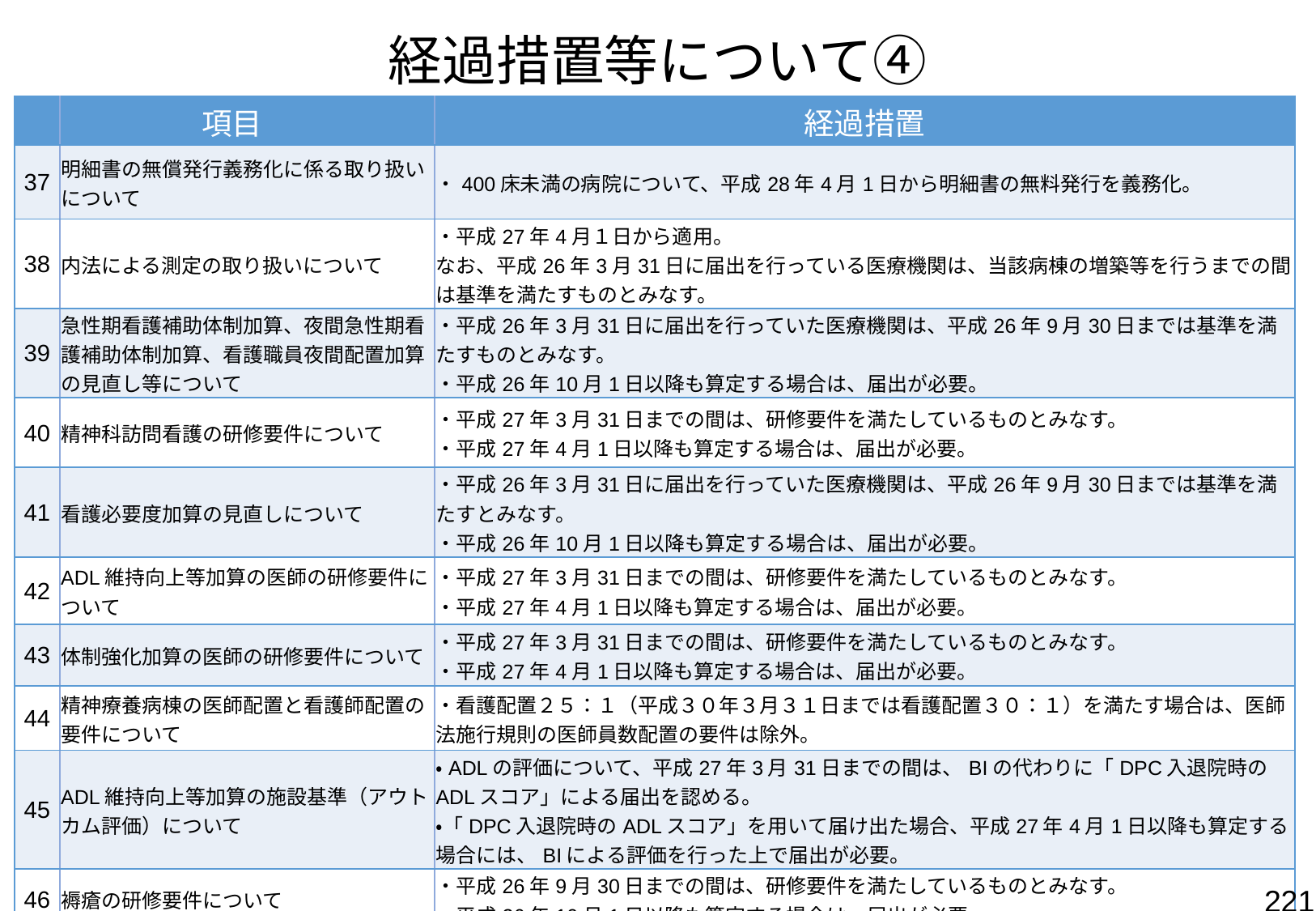

# 経過措置等について④
|  | 項目 | 経過措置 |
| --- | --- | --- |
| 37 | 明細書の無償発行義務化に係る取り扱いについて | ・400床未満の病院について、平成28年4月1日から明細書の無料発行を義務化。 |
| 38 | 内法による測定の取り扱いについて | ・平成27年4月１日から適用。 なお、平成26年3月31日に届出を行っている医療機関は、当該病棟の増築等を行うまでの間は基準を満たすものとみなす。 |
| 39 | 急性期看護補助体制加算、夜間急性期看護補助体制加算、看護職員夜間配置加算の見直し等について | ・平成26年3月31日に届出を行っていた医療機関は、平成26年9月30日までは基準を満たすものとみなす。 ・平成26年10月1日以降も算定する場合は、届出が必要。 |
| 40 | 精神科訪問看護の研修要件について | ・平成27年3月31日までの間は、研修要件を満たしているものとみなす。 ・平成27年4月1日以降も算定する場合は、届出が必要。 |
| 41 | 看護必要度加算の見直しについて | ・平成26年3月31日に届出を行っていた医療機関は、平成26年9月30日までは基準を満たすとみなす。 ・平成26年10月1日以降も算定する場合は、届出が必要。 |
| 42 | ADL維持向上等加算の医師の研修要件について | ・平成27年3月31日までの間は、研修要件を満たしているものとみなす。 ・平成27年4月1日以降も算定する場合は、届出が必要。 |
| 43 | 体制強化加算の医師の研修要件について | ・平成27年3月31日までの間は、研修要件を満たしているものとみなす。 ・平成27年4月1日以降も算定する場合は、届出が必要。 |
| 44 | 精神療養病棟の医師配置と看護師配置の要件について | ・看護配置２５：１（平成３０年３月３１日までは看護配置３０：１）を満たす場合は、医師法施行規則の医師員数配置の要件は除外。 |
| 45 | ADL維持向上等加算の施設基準（アウトカム評価）について | ・ADLの評価について、平成27年3月31日までの間は、BIの代わりに「DPC入退院時のADLスコア」による届出を認める。 ・「DPC入退院時のADLスコア」を用いて届け出た場合、平成27年4月1日以降も算定する場合には、BIによる評価を行った上で届出が必要。 |
| 46 | 褥瘡の研修要件について | ・平成26年9月30日までの間は、研修要件を満たしているものとみなす。 ・平成26年10月1日以降も算定する場合は、届出が必要。 |
221